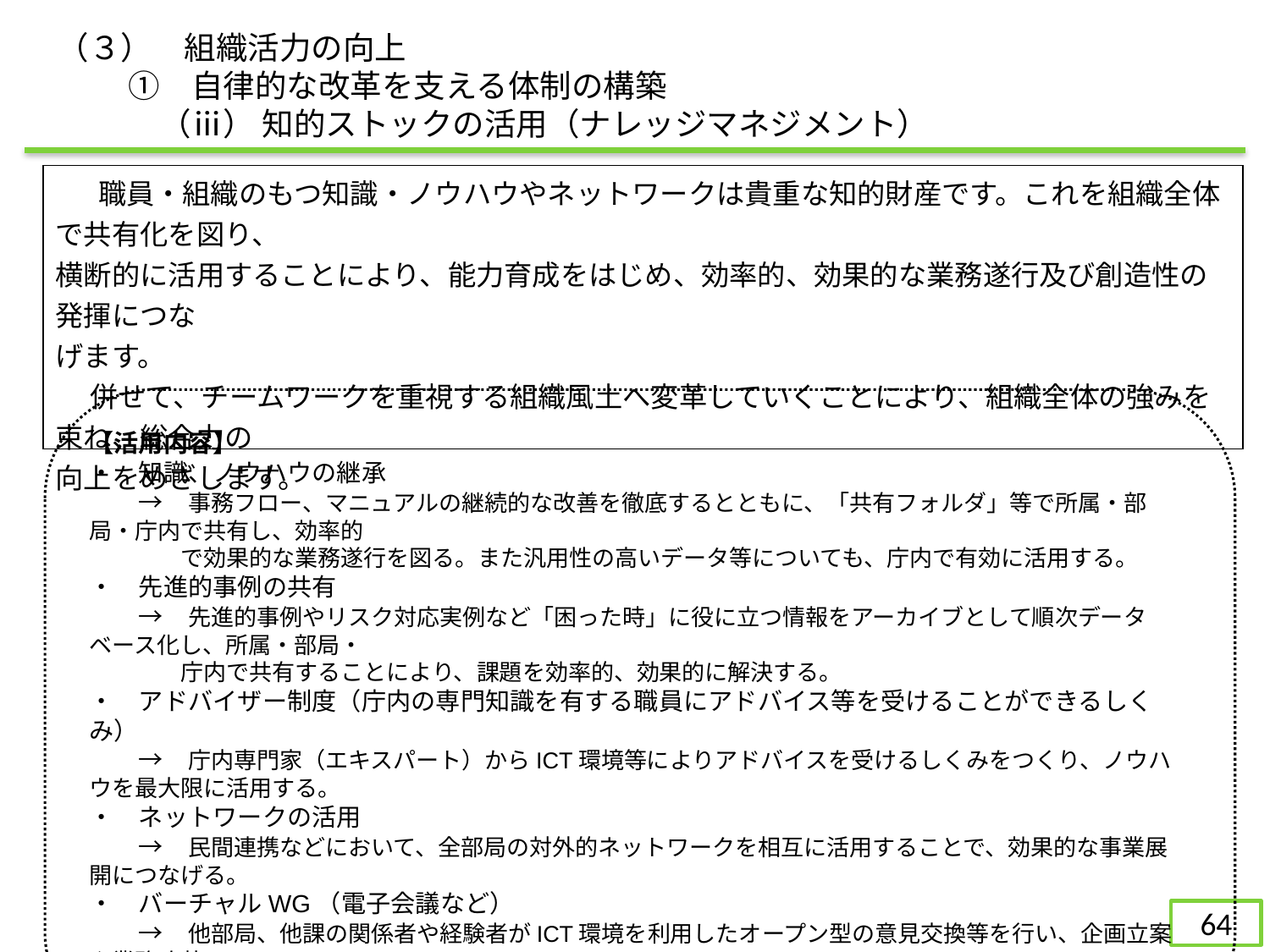

（３）　組織活力の向上
　　 ①　自律的な改革を支える体制の構築
　　　 （ⅲ） 知的ストックの活用（ナレッジマネジメント）
| 職員・組織のもつ知識・ノウハウやネットワークは貴重な知的財産です。これを組織全体で共有化を図り、 横断的に活用することにより、能力育成をはじめ、効率的、効果的な業務遂行及び創造性の発揮につな げます。 　 併せて、チームワークを重視する組織風土へ変革していくことにより、組織全体の強みを束ね、総合力の 向上をめざします。 |
| --- |

【活用内容】
・　知識、ノウハウの継承
　　→　事務フロー、マニュアルの継続的な改善を徹底するとともに、「共有フォルダ」等で所属・部局・庁内で共有し、効率的
　　　　で効果的な業務遂行を図る。また汎用性の高いデータ等についても、庁内で有効に活用する。
・　先進的事例の共有
　　→　先進的事例やリスク対応実例など「困った時」に役に立つ情報をアーカイブとして順次データベース化し、所属・部局・
　　　　庁内で共有することにより、課題を効率的、効果的に解決する。
・　アドバイザー制度（庁内の専門知識を有する職員にアドバイス等を受けることができるしくみ）
　　→　庁内専門家（エキスパート）からICT環境等によりアドバイスを受けるしくみをつくり、ノウハウを最大限に活用する。
・　ネットワークの活用
　　→　民間連携などにおいて、全部局の対外的ネットワークを相互に活用することで、効果的な事業展開につなげる。
・　バーチャルWG（電子会議など）
　　→　他部局、他課の関係者や経験者がICT環境を利用したオープン型の意見交換等を行い、企画立案や業務改革
　　（サービスの向上等）に向けた検討のサポート機能とする。
64